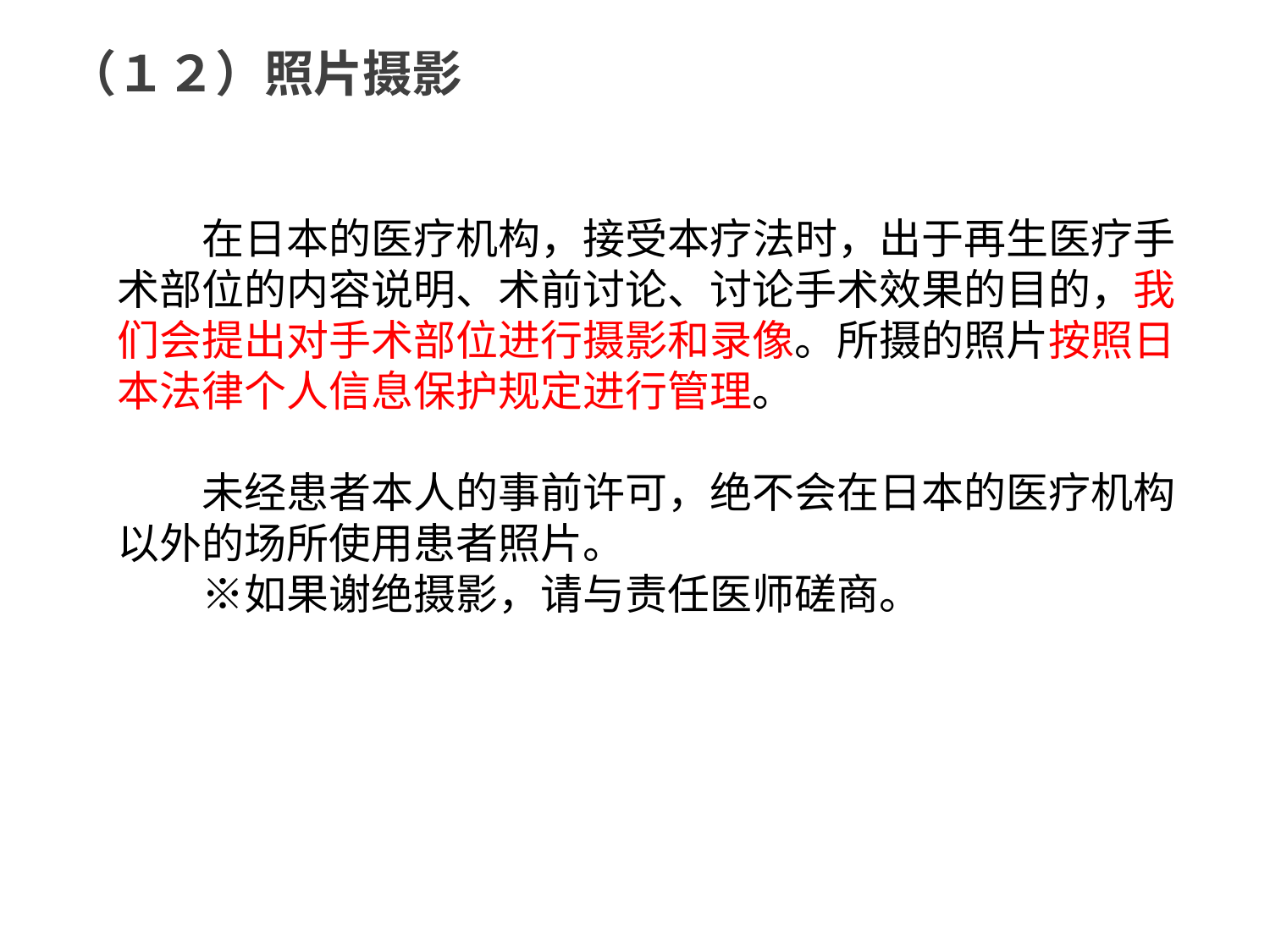

（１２）照片摄影

　　在日本的医疗机构，接受本疗法时，出于再生医疗手术部位的内容说明、术前讨论、讨论手术效果的目的，我们会提出对手术部位进行摄影和录像。所摄的照片按照日本法律个人信息保护规定进行管理。

　　未经患者本人的事前许可，绝不会在日本的医疗机构以外的场所使用患者照片。
　　※如果谢绝摄影，请与责任医师磋商。